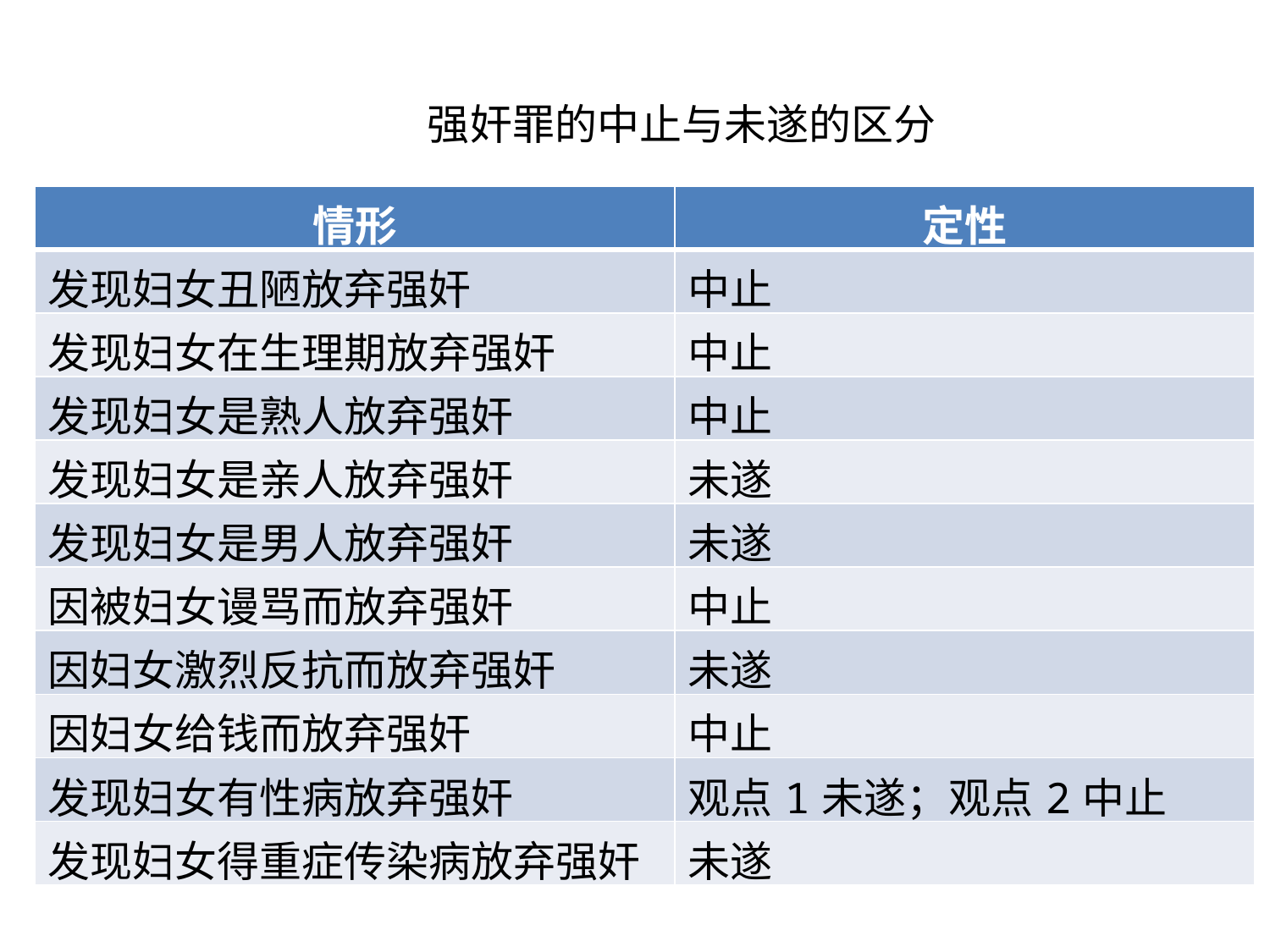

强奸罪的中止与未遂的区分
| 情形 | 定性 |
| --- | --- |
| 发现妇女丑陋放弃强奸 | 中止 |
| 发现妇女在生理期放弃强奸 | 中止 |
| 发现妇女是熟人放弃强奸 | 中止 |
| 发现妇女是亲人放弃强奸 | 未遂 |
| 发现妇女是男人放弃强奸 | 未遂 |
| 因被妇女谩骂而放弃强奸 | 中止 |
| 因妇女激烈反抗而放弃强奸 | 未遂 |
| 因妇女给钱而放弃强奸 | 中止 |
| 发现妇女有性病放弃强奸 | 观点1未遂；观点2中止 |
| 发现妇女得重症传染病放弃强奸 | 未遂 |